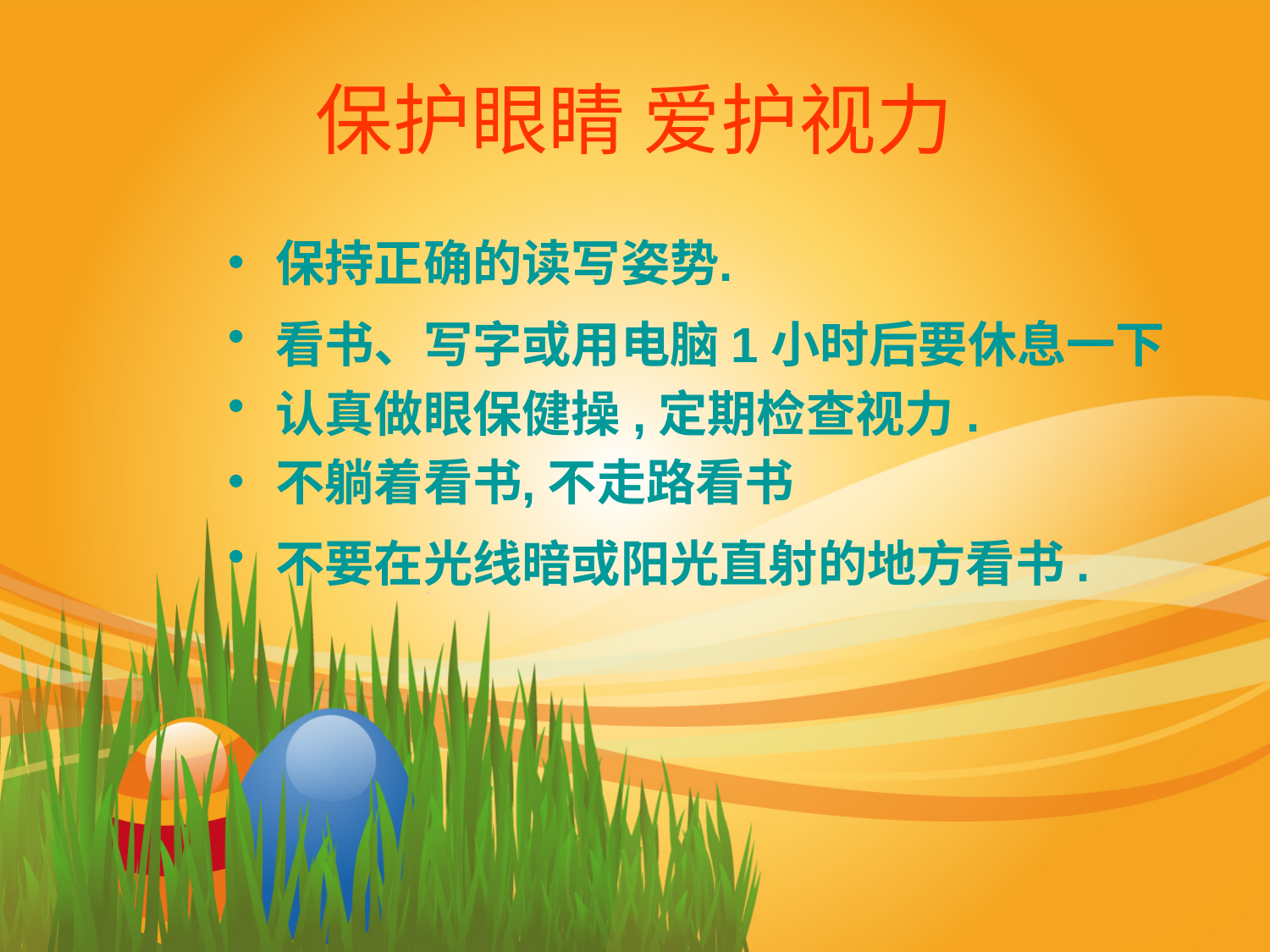

# 保护眼睛 爱护视力
保持正确的读写姿势.
看书、写字或用电脑1小时后要休息一下
认真做眼保健操,定期检查视力.
不躺着看书,不走路看书
不要在光线暗或阳光直射的地方看书.